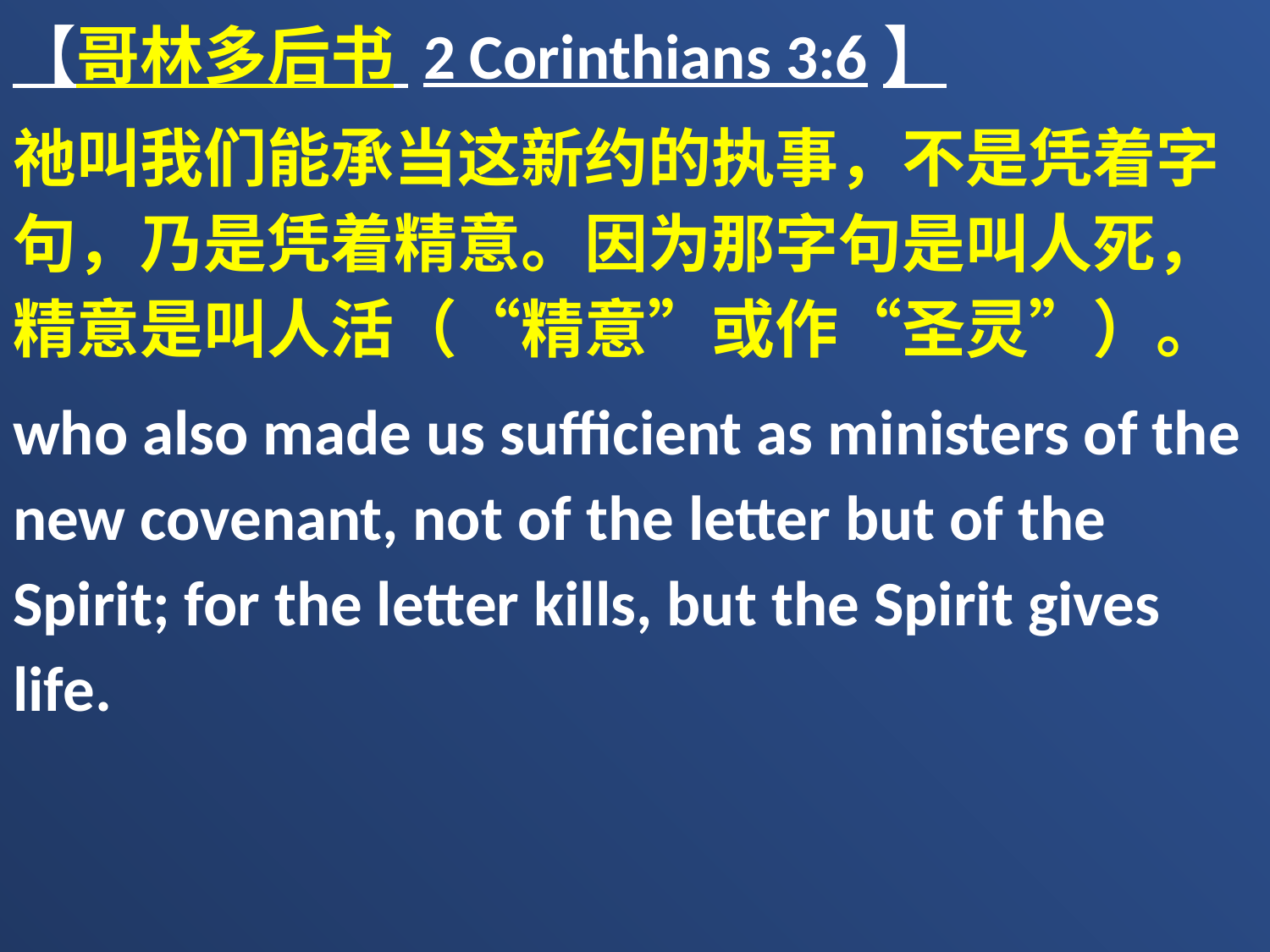

【哥林多后书 2 Corinthians 3:6】
祂叫我们能承当这新约的执事，不是凭着字句，乃是凭着精意。因为那字句是叫人死，精意是叫人活（“精意”或作“圣灵”）。
who also made us sufficient as ministers of the new covenant, not of the letter but of the Spirit; for the letter kills, but the Spirit gives life.